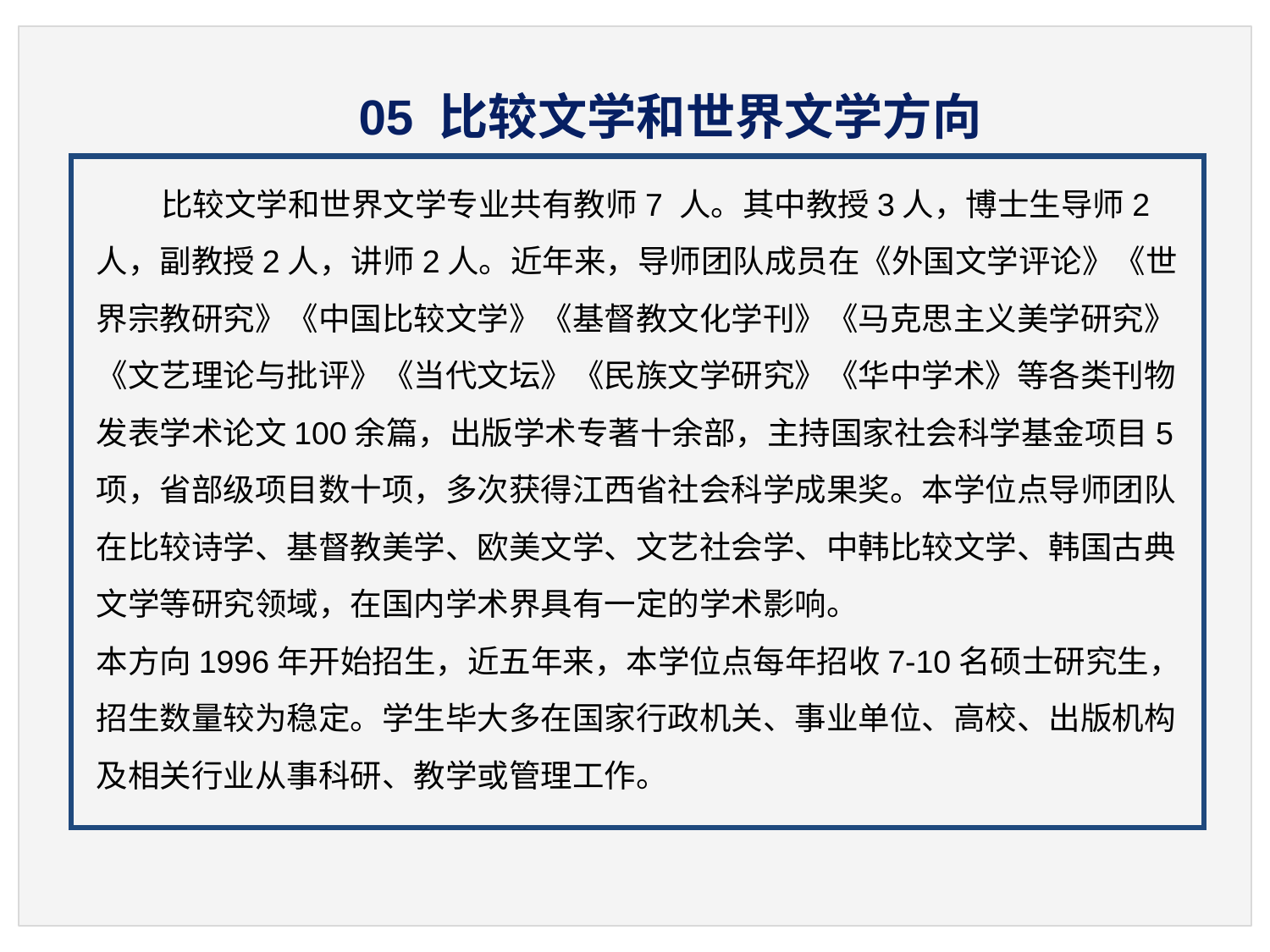

05 比较文学和世界文学方向

        比较文学和世界文学专业共有教师7 人。其中教授3人，博士生导师2人，副教授2人，讲师2人。近年来，导师团队成员在《外国文学评论》《世界宗教研究》《中国比较文学》《基督教文化学刊》《马克思主义美学研究》《文艺理论与批评》《当代文坛》《民族文学研究》《华中学术》等各类刊物发表学术论文100余篇，出版学术专著十余部，主持国家社会科学基金项目5项，省部级项目数十项，多次获得江西省社会科学成果奖。本学位点导师团队在比较诗学、基督教美学、欧美文学、文艺社会学、中韩比较文学、韩国古典文学等研究领域，在国内学术界具有一定的学术影响。
本方向1996年开始招生，近五年来，本学位点每年招收7-10名硕士研究生，招生数量较为稳定。学生毕大多在国家行政机关、事业单位、高校、出版机构及相关行业从事科研、教学或管理工作。